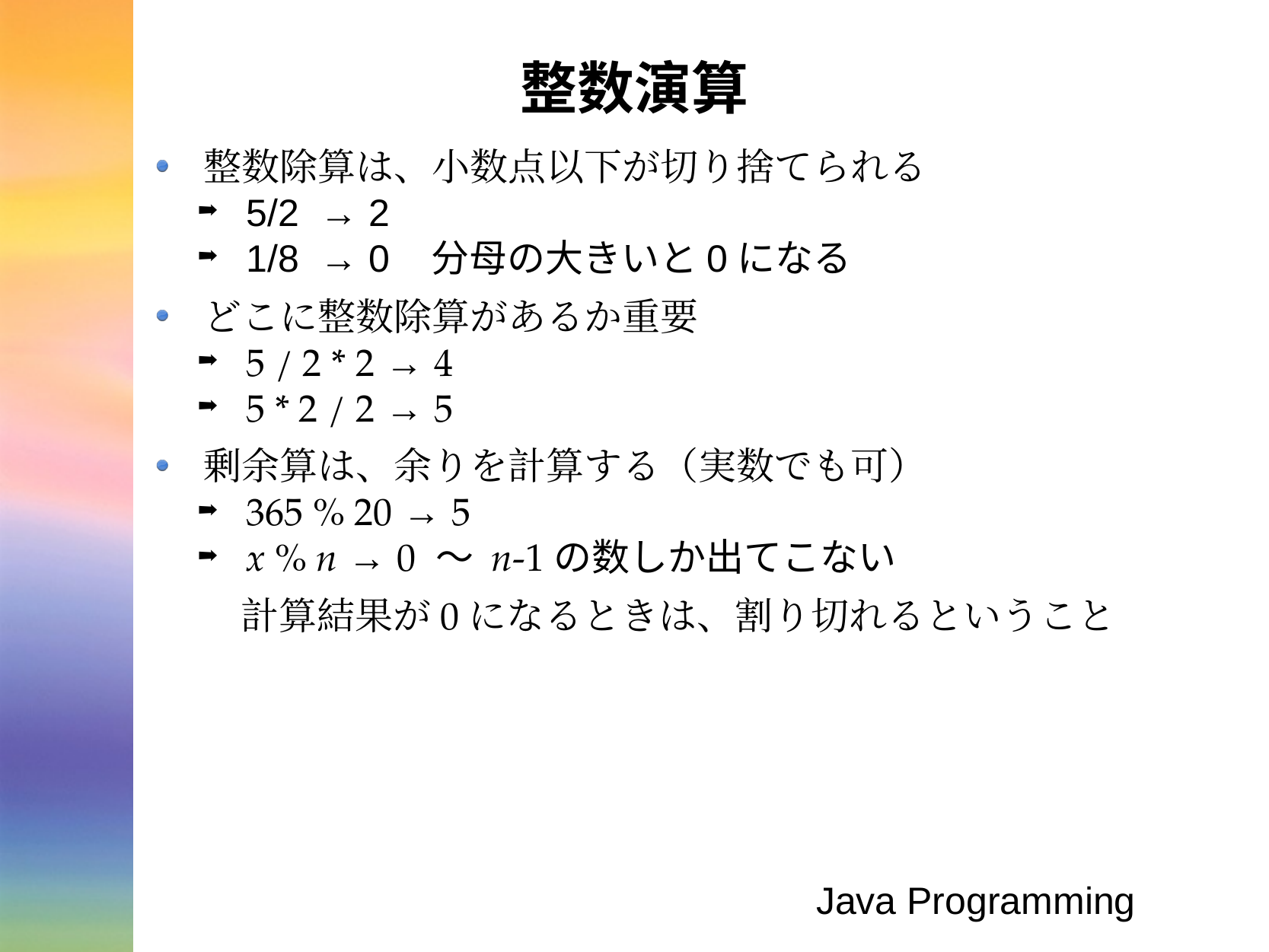

# 整数演算
整数除算は、小数点以下が切り捨てられる
5/2  → 2
1/8  → 0   分母の大きいと0になる
どこに整数除算があるか重要
5 / 2 * 2 → 4
5 * 2 / 2 → 5
剰余算は、余りを計算する（実数でも可）
365 % 20 → 5
x % n → 0 〜 n-1の数しか出てこない
計算結果が0になるときは、割り切れるということ